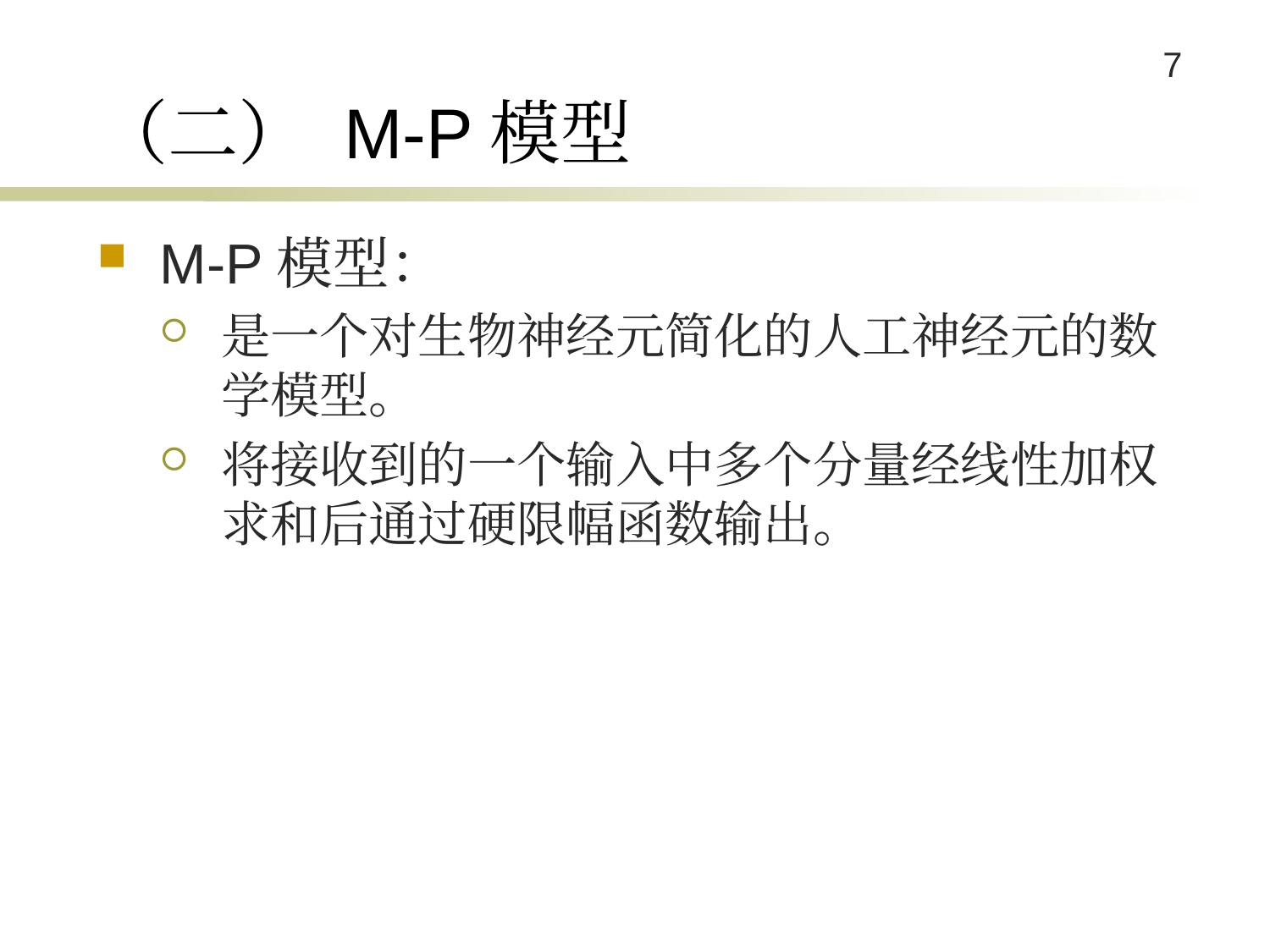

# （二） M-P模型
M-P模型：
是一个对生物神经元简化的人工神经元的数学模型。
将接收到的一个输入中多个分量经线性加权求和后通过硬限幅函数输出。